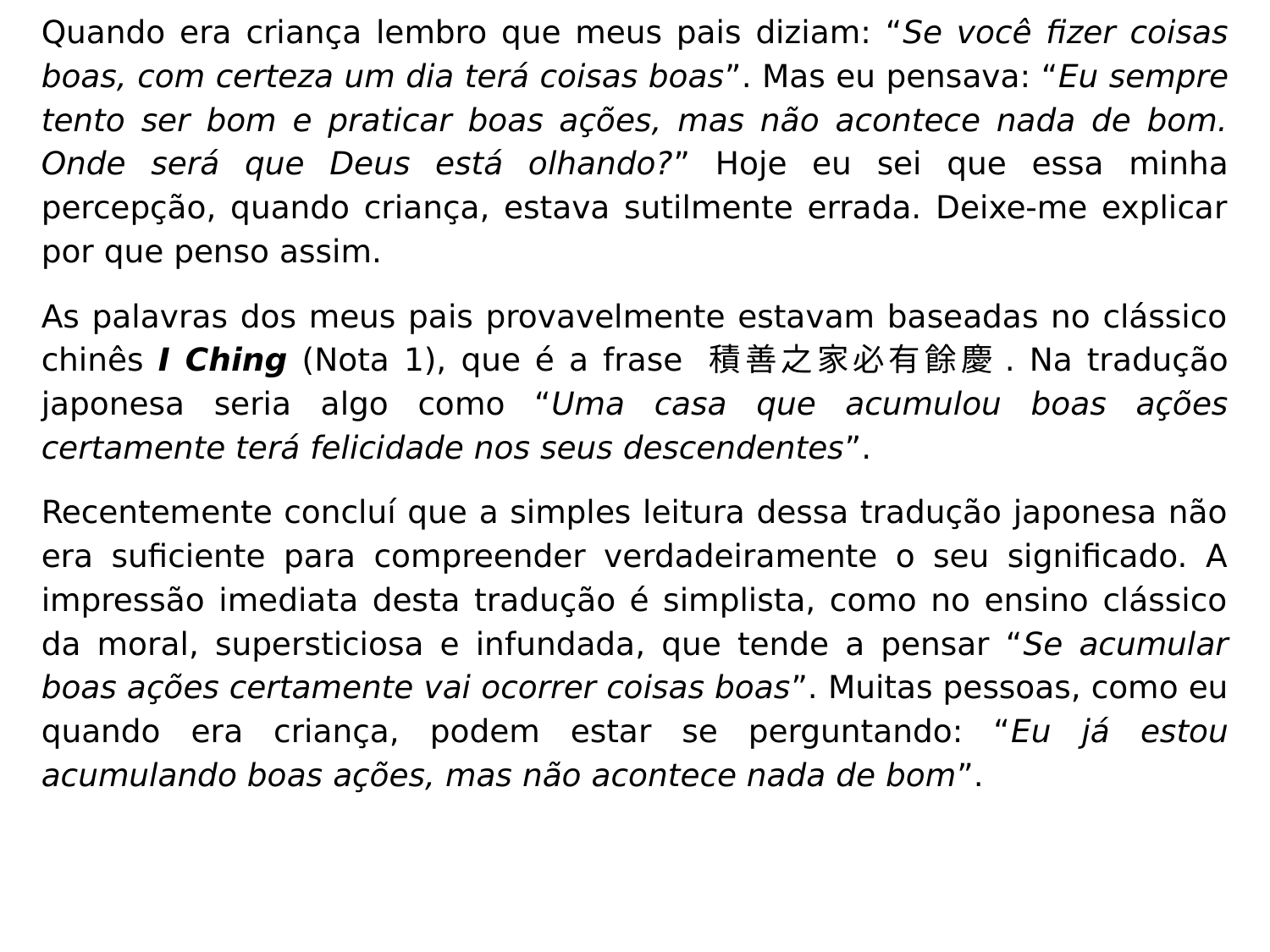

Quando era criança lembro que meus pais diziam: “Se você fizer coisas boas, com certeza um dia terá coisas boas”. Mas eu pensava: “Eu sempre tento ser bom e praticar boas ações, mas não acontece nada de bom. Onde será que Deus está olhando?” Hoje eu sei que essa minha percepção, quando criança, estava sutilmente errada. Deixe-me explicar por que penso assim.
As palavras dos meus pais provavelmente estavam baseadas no clássico chinês I Ching (Nota 1), que é a frase 積善之家必有餘慶. Na tradução japonesa seria algo como “Uma casa que acumulou boas ações certamente terá felicidade nos seus descendentes”.
Recentemente concluí que a simples leitura dessa tradução japonesa não era suficiente para compreender verdadeiramente o seu significado. A impressão imediata desta tradução é simplista, como no ensino clássico da moral, supersticiosa e infundada, que tende a pensar “Se acumular boas ações certamente vai ocorrer coisas boas”. Muitas pessoas, como eu quando era criança, podem estar se perguntando: “Eu já estou acumulando boas ações, mas não acontece nada de bom”.